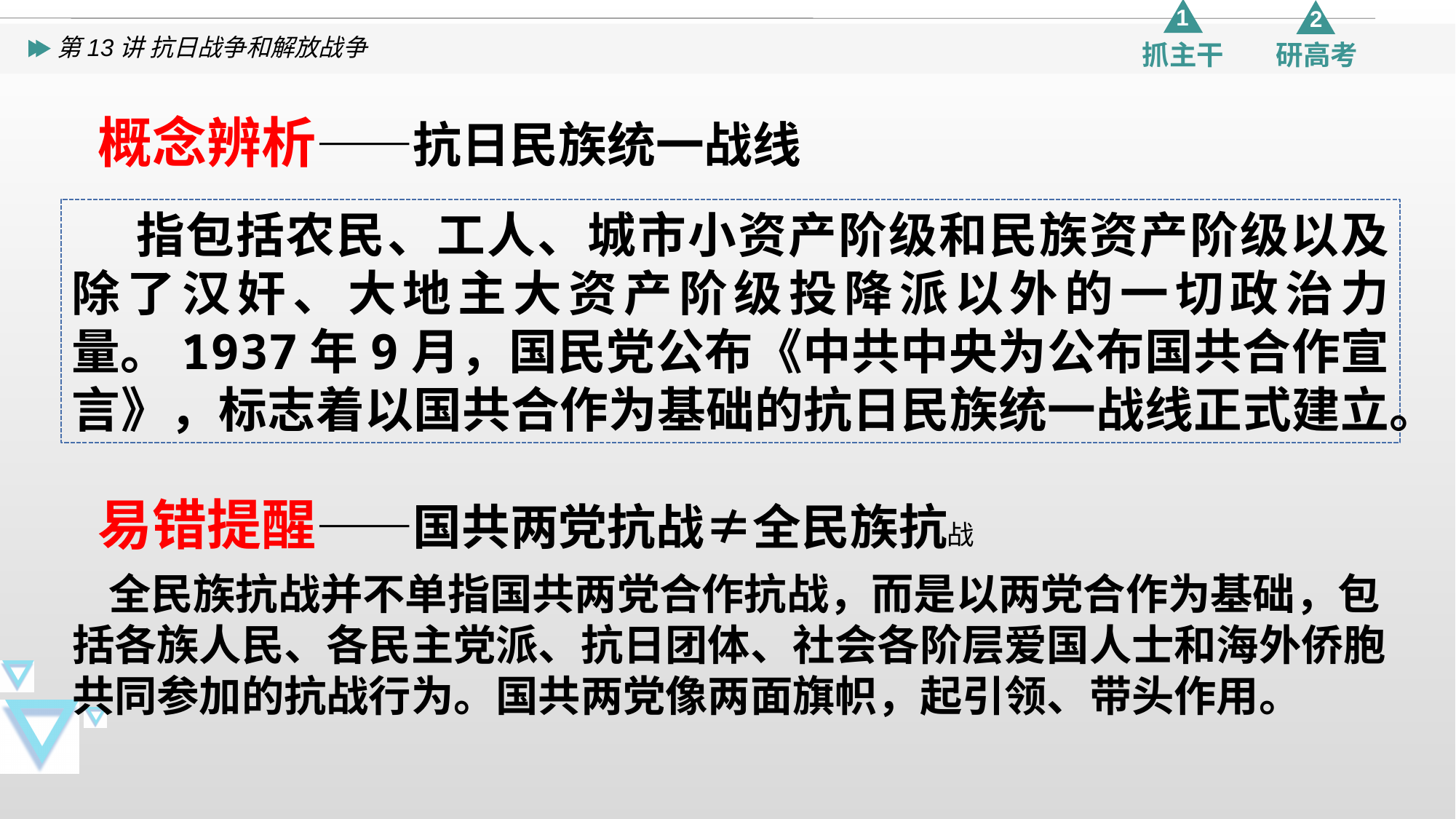

概念辨析——抗日民族统一战线
    指包括农民、工人、城市小资产阶级和民族资产阶级以及除了汉奸、大地主大资产阶级投降派以外的一切政治力量。1937年9月，国民党公布《中共中央为公布国共合作宣言》，标志着以国共合作为基础的抗日民族统一战线正式建立。
易错提醒——国共两党抗战≠全民族抗战
全民族抗战并不单指国共两党合作抗战，而是以两党合作为基础，包括各族人民、各民主党派、抗日团体、社会各阶层爱国人士和海外侨胞共同参加的抗战行为。国共两党像两面旗帜，起引领、带头作用。